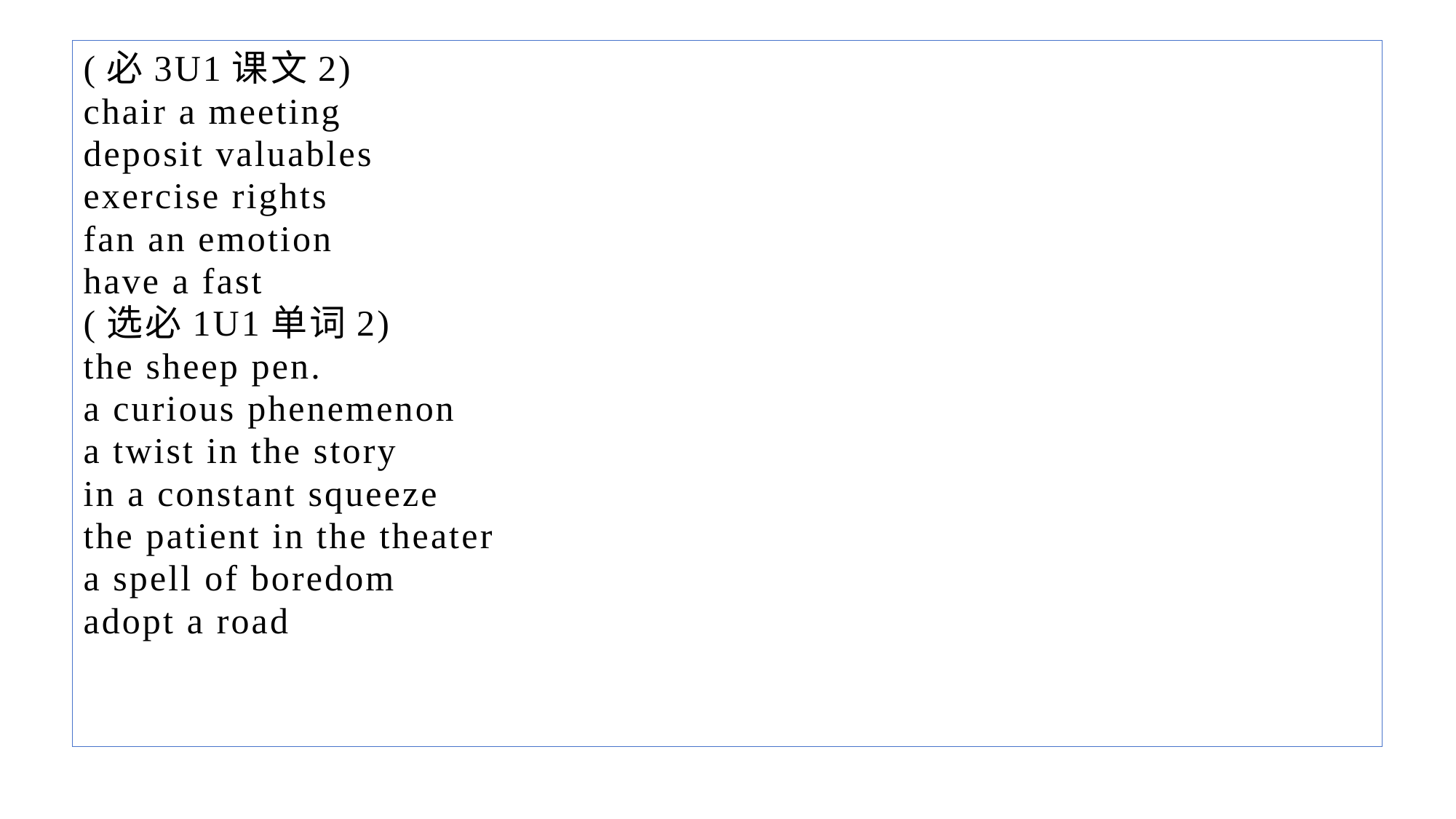

(必3U1课文2)
chair a meeting
deposit valuables
exercise rights
fan an emotion
have a fast
(选必1U1单词2)
the sheep pen.
a curious phenemenon
a twist in the story
in a constant squeeze
the patient in the theater
a spell of boredom
adopt a road